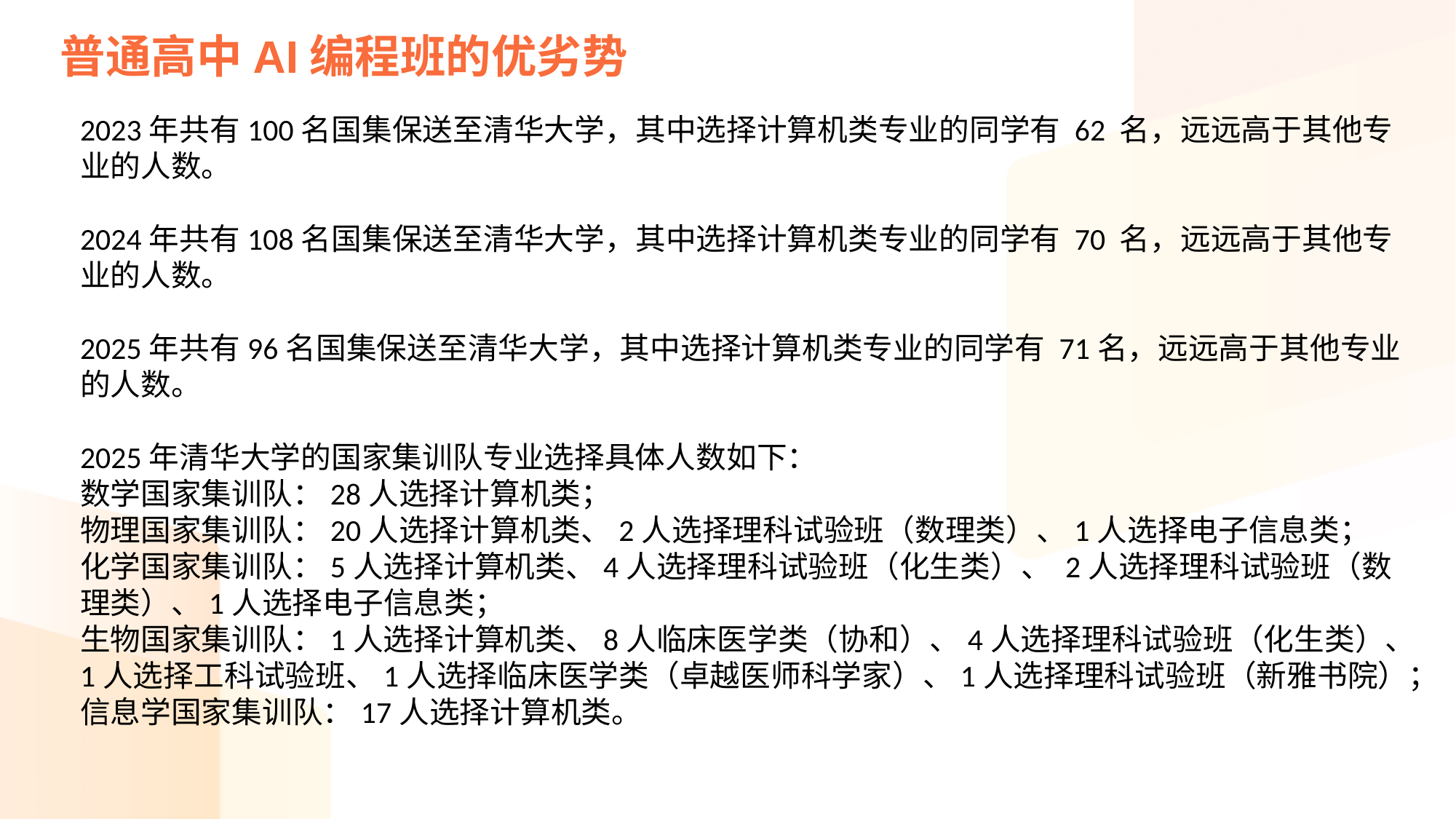

普通高中AI编程班的优劣势
2023年共有100名国集保送至清华大学，其中选择计算机类专业的同学有 62 名，远远高于其他专业的人数。

2024年共有108名国集保送至清华大学，其中选择计算机类专业的同学有 70 名，远远高于其他专业的人数。

2025年共有96名国集保送至清华大学，其中选择计算机类专业的同学有 71名，远远高于其他专业的人数。

2025年清华大学的国家集训队专业选择具体人数如下：
数学国家集训队：28人选择计算机类；
物理国家集训队：20人选择计算机类、2人选择理科试验班（数理类）、1人选择电子信息类；
化学国家集训队：5人选择计算机类、4人选择理科试验班（化生类）、 2人选择理科试验班（数理类）、1人选择电子信息类；
生物国家集训队：1人选择计算机类、8人临床医学类（协和）、4人选择理科试验班（化生类）、1人选择工科试验班、1人选择临床医学类（卓越医师科学家）、1人选择理科试验班（新雅书院）；
信息学国家集训队：17人选择计算机类。